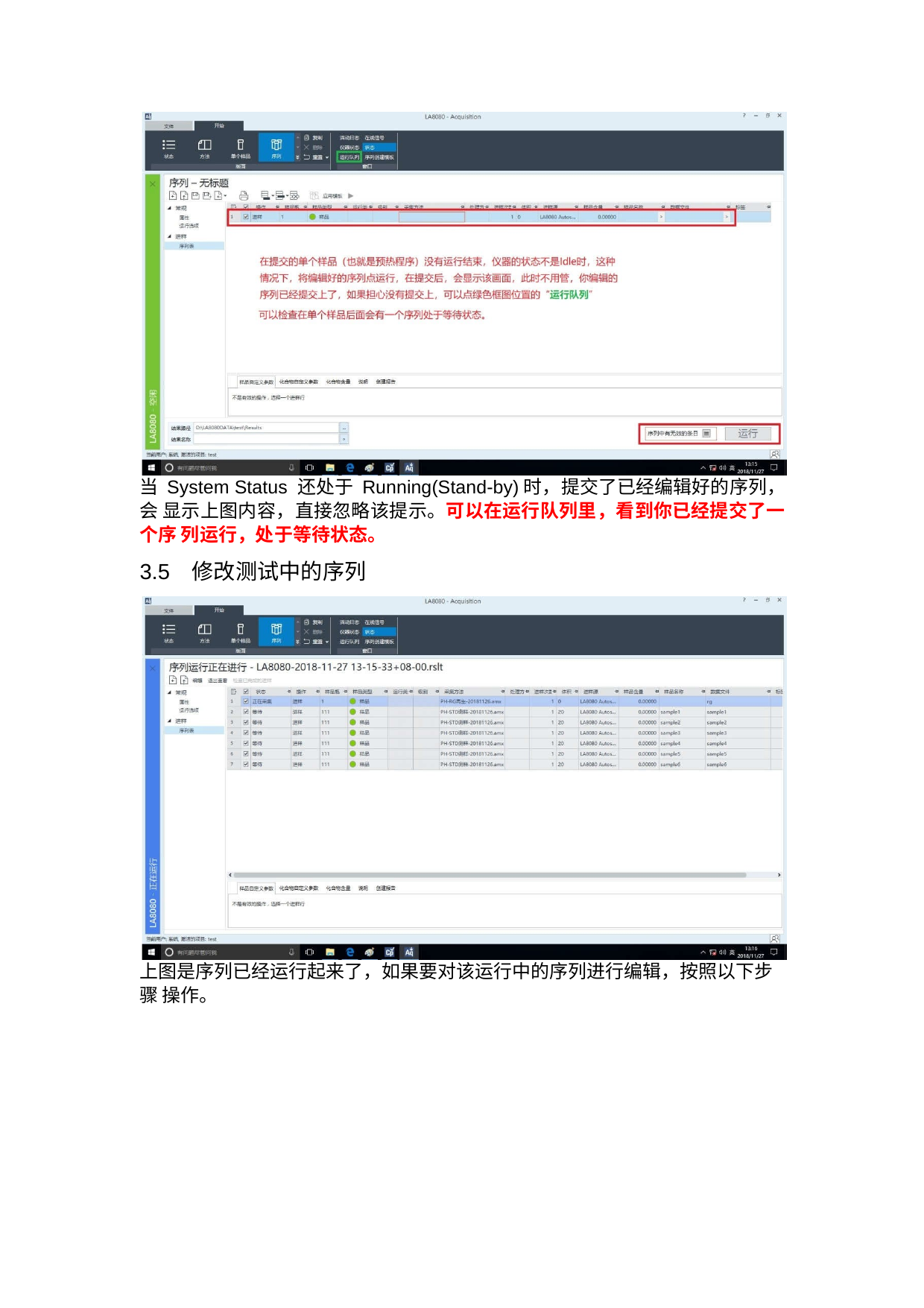

当 System Status 还处于 Running(Stand-by)时，提交了已经编辑好的序列，会 显示上图内容，直接忽略该提示。可以在运行队列里，看到你已经提交了一个序 列运行，处于等待状态。
3.5 修改测试中的序列

上图是序列已经运行起来了，如果要对该运行中的序列进行编辑，按照以下步骤 操作。